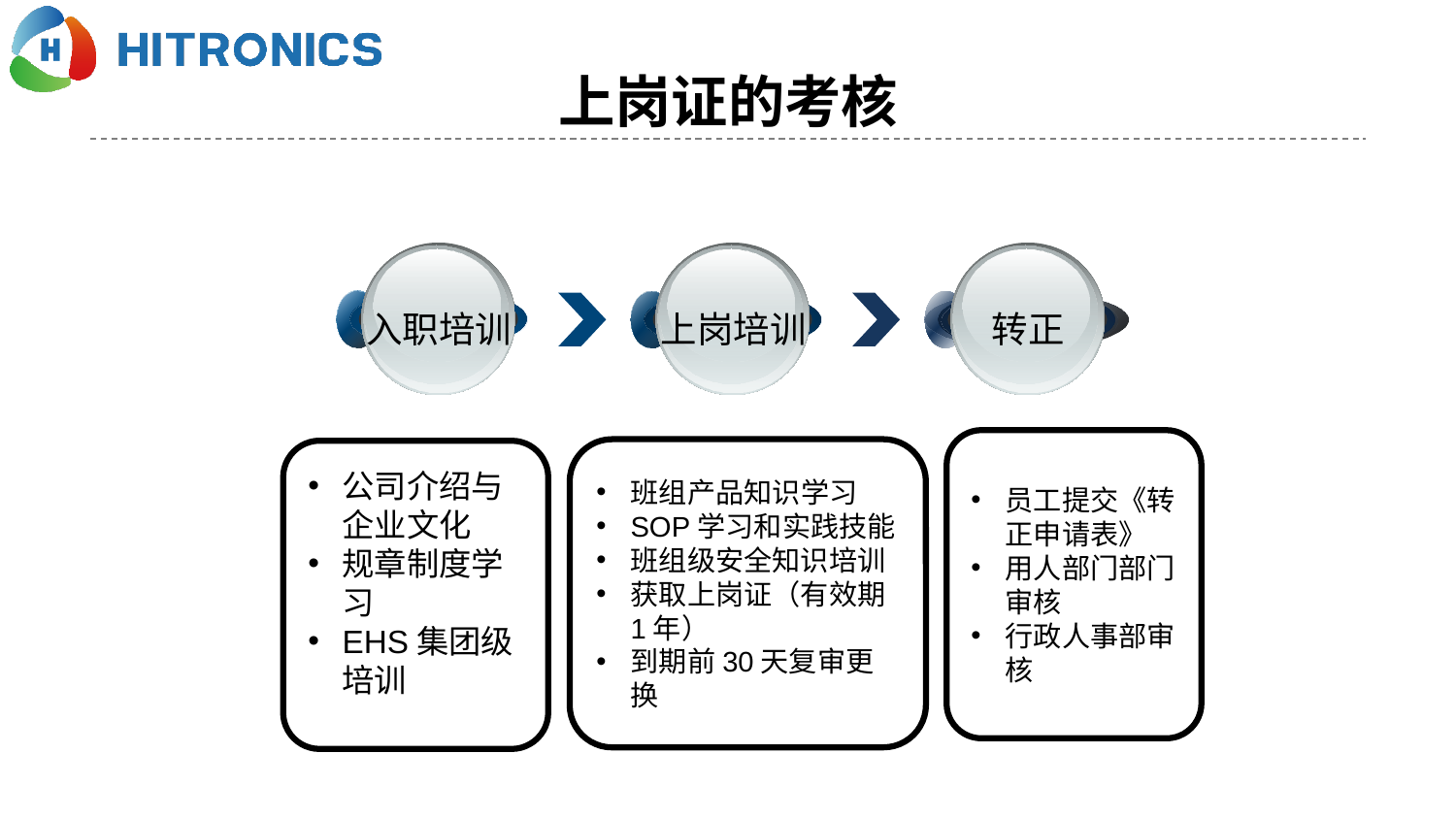

# 上岗证的考核

入职培训
上岗培训
转正
员工提交《转正申请表》
用人部门部门审核
行政人事部审核
班组产品知识学习
SOP学习和实践技能
班组级安全知识培训
获取上岗证（有效期1年）
到期前30天复审更换
公司介绍与企业文化
规章制度学习
EHS集团级培训